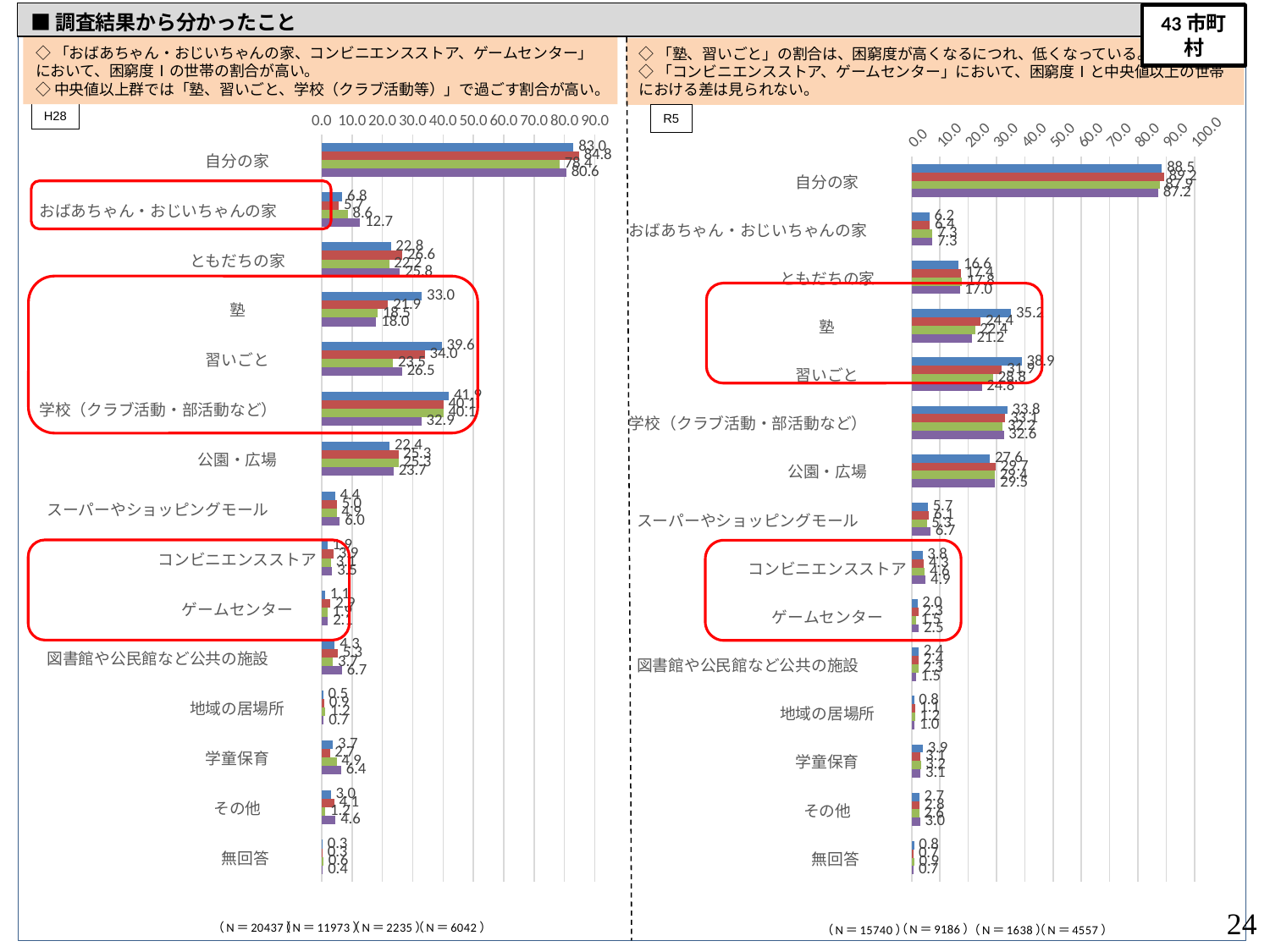

■調査結果から分かったこと
43市町村

◇「おばあちゃん・おじいちゃんの家、コンビニエンスストア、ゲームセンター」において、困窮度Ⅰの世帯の割合が高い。
◇中央値以上群では「塾、習いごと、学校（クラブ活動等）」で過ごす割合が高い。
◇「塾、習いごと」の割合は、困窮度が高くなるにつれ、低くなっている。
◇「コンビニエンスストア、ゲームセンター」において、困窮度Ⅰと中央値以上の世帯における差は見られない。

### Chart

| Category | 中央値以上 | 困窮度Ⅲ | 困窮度Ⅱ | 困窮度Ⅰ |
|---|---|---|---|---|
| 自分の家             | 83.0 | 84.8 | 78.4 | 80.6 |
| おばあちゃん・おじいちゃんの家           | 6.8 | 5.7 | 8.6 | 12.7 |
| ともだちの家         | 22.8 | 26.6 | 22.2 | 25.8 |
| 塾                   | 33.0 | 21.9 | 18.5 | 18.0 |
| 習いごと             | 39.6 | 34.0 | 23.5 | 26.5 |
| 学校（クラブ活動・部活動など）           | 41.9 | 40.1 | 40.1 | 32.9 |
| 公園・広場           | 22.4 | 25.3 | 25.3 | 23.7 |
| スーパーやショッピングモール             | 4.4 | 5.0 | 4.9 | 6.0 |
| コンビニエンスストア | 1.9 | 3.9 | 3.1 | 3.5 |
| ゲームセンター       | 1.1 | 2.9 | 1.9 | 2.1 |
| 図書館や公民館など公共の施設             | 4.3 | 5.3 | 3.7 | 6.7 |
| 地域の居場所         | 0.5 | 0.9 | 1.2 | 0.7 |
| 学童保育             | 3.7 | 2.7 | 4.9 | 6.4 |
| その他               | 3.0 | 4.1 | 1.2 | 4.6 |
|   無回答             | 0.3 | 0.3 | 0.6 | 0.4 |

### Chart

| Category | 中央値以上 | 困窮度Ⅲ | 困窮度Ⅱ | 困窮度Ⅰ |
|---|---|---|---|---|
| 自分の家             | 88.5 | 89.2 | 87.9 | 87.2 |
| おばあちゃん・おじいちゃんの家           | 6.2 | 6.4 | 7.3 | 7.3 |
| ともだちの家         | 16.6 | 17.4 | 17.8 | 17.0 |
| 塾                   | 35.2 | 24.4 | 22.4 | 21.2 |
| 習いごと             | 38.9 | 31.9 | 28.8 | 24.8 |
| 学校（クラブ活動・部活動など）           | 33.8 | 33.1 | 32.2 | 32.6 |
| 公園・広場           | 27.6 | 29.7 | 29.4 | 29.5 |
| スーパーやショッピングモール             | 5.7 | 6.1 | 5.3 | 6.7 |
| コンビニエンスストア | 3.8 | 4.3 | 4.6 | 4.9 |
| ゲームセンター       | 2.0 | 2.3 | 1.5 | 2.5 |
| 図書館や公民館など公共の施設             | 2.4 | 2.4 | 2.3 | 1.5 |
| 地域の居場所         | 0.8 | 1.1 | 1.2 | 1.0 |
| 学童保育             | 3.9 | 3.1 | 3.2 | 3.1 |
| その他               | 2.7 | 2.8 | 2.6 | 3.0 |
|   無回答             | 0.8 | 0.7 | 0.9 | 0.7 |
H28
R5
24